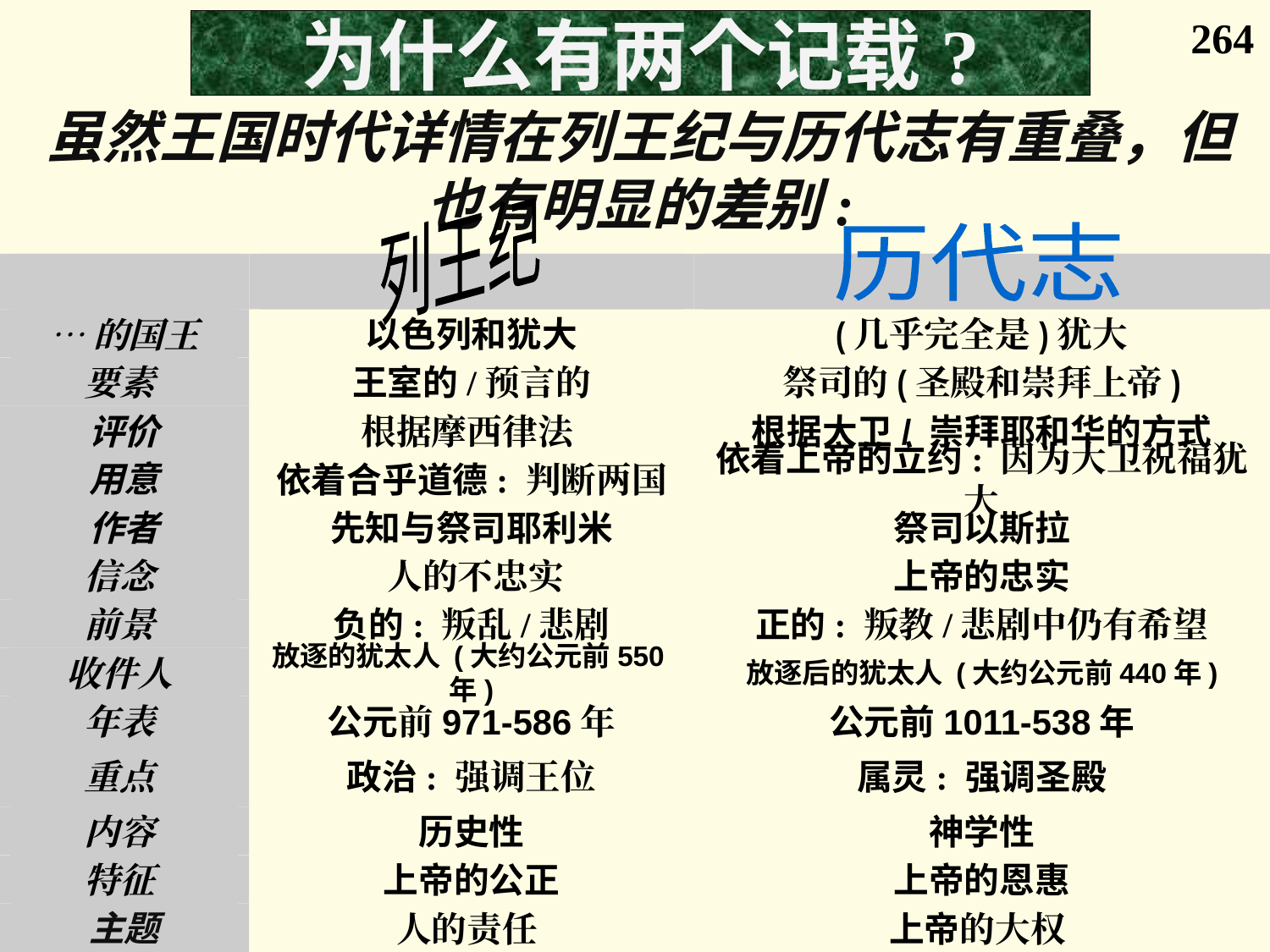

264
# 为什么有两个记载?
虽然王国时代详情在列王纪与历代志有重叠，但也有明显的差别:
列王纪
历代志

…的国王

以色列和犹大

(几乎完全是)犹大

要素

王室的/预言的

祭司的(圣殿和崇拜上帝)

评价

根据摩西律法

根据大卫/ 崇拜耶和华的方式

用意

依着合乎道德: 判断两国

依着上帝的立约: 因为大卫祝福犹大

作者

先知与祭司耶利米

祭司以斯拉

信念

 人的不忠实

上帝的忠实

前景

负的: 叛乱/悲剧

正的: 叛教/悲剧中仍有希望

收件人

放逐的犹太人 (大约公元前550年)

放逐后的犹太人 (大约公元前440年)

年表

公元前971-586年

公元前1011-538年

重点

政治: 强调王位

属灵: 强调圣殿

内容

历史性

神学性

特征

上帝的公正

上帝的恩惠

主题

人的责任

上帝的大权